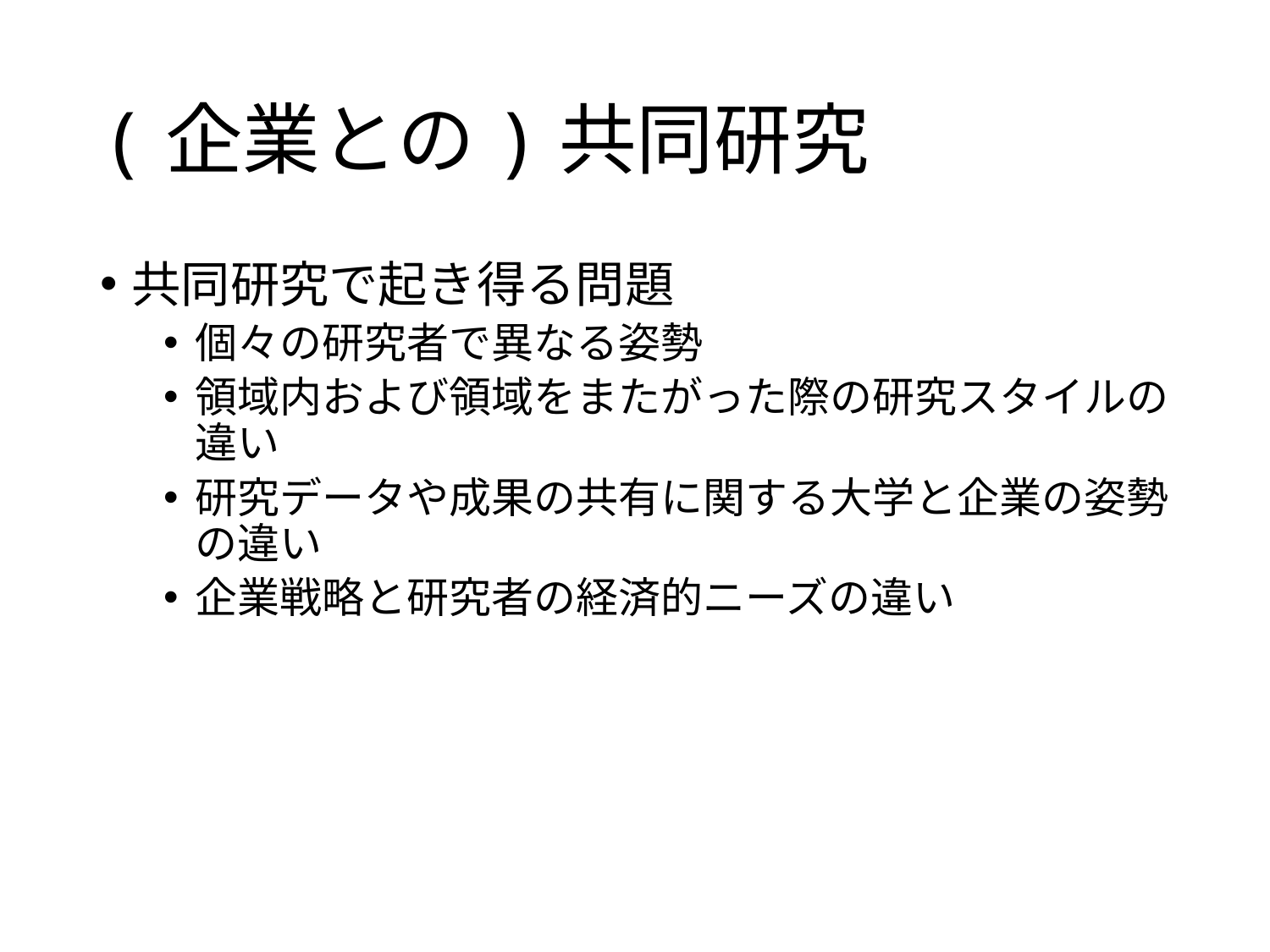

# (企業との)共同研究
共同研究で起き得る問題
個々の研究者で異なる姿勢
領域内および領域をまたがった際の研究スタイルの違い
研究データや成果の共有に関する大学と企業の姿勢の違い
企業戦略と研究者の経済的ニーズの違い